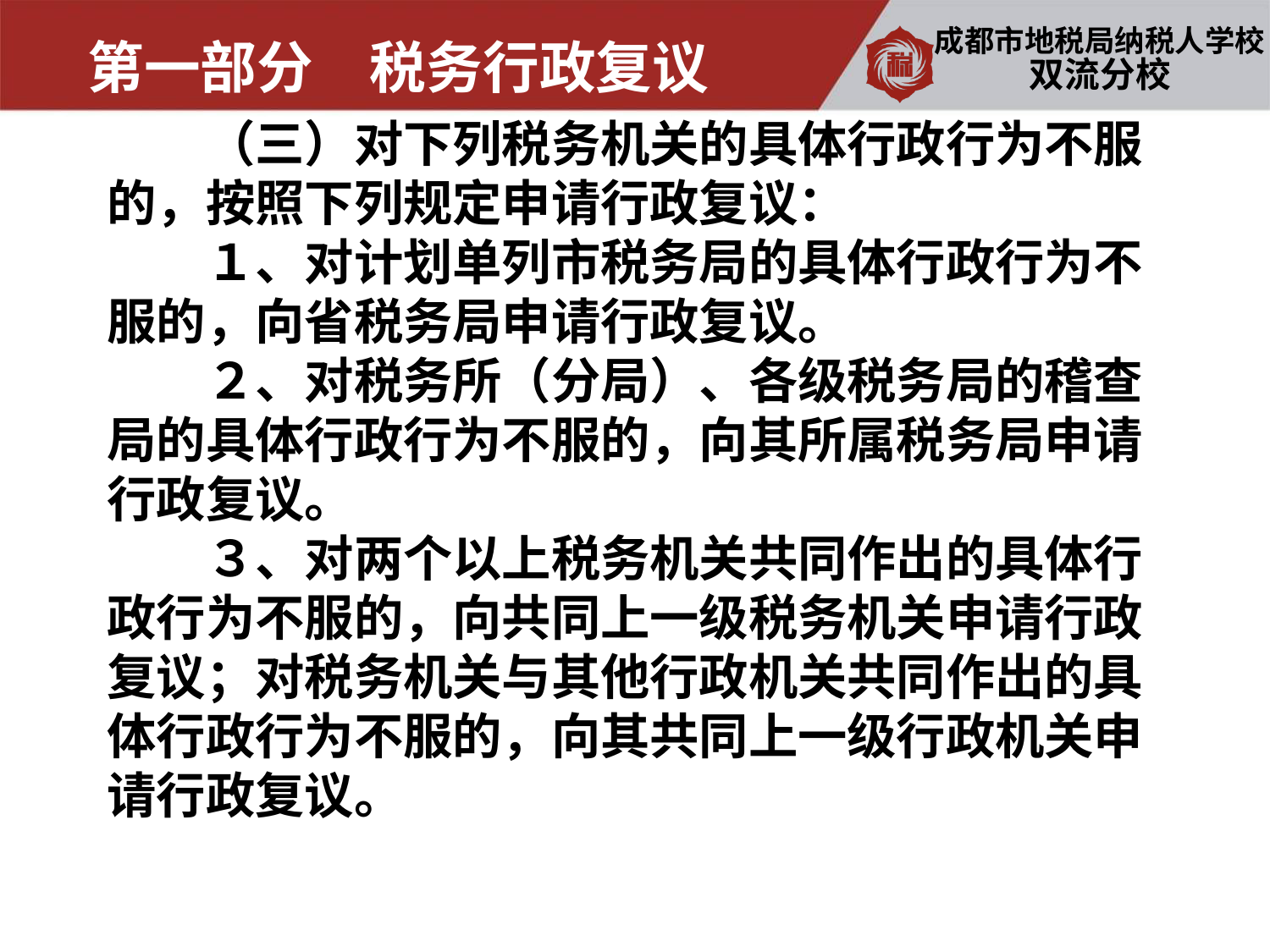

第一部分　税务行政复议
双流分校
　　（三）对下列税务机关的具体行政行为不服的，按照下列规定申请行政复议：
　　１、对计划单列市税务局的具体行政行为不服的，向省税务局申请行政复议。
　　２、对税务所（分局）、各级税务局的稽查局的具体行政行为不服的，向其所属税务局申请行政复议。
　　３、对两个以上税务机关共同作出的具体行政行为不服的，向共同上一级税务机关申请行政复议；对税务机关与其他行政机关共同作出的具体行政行为不服的，向其共同上一级行政机关申请行政复议。